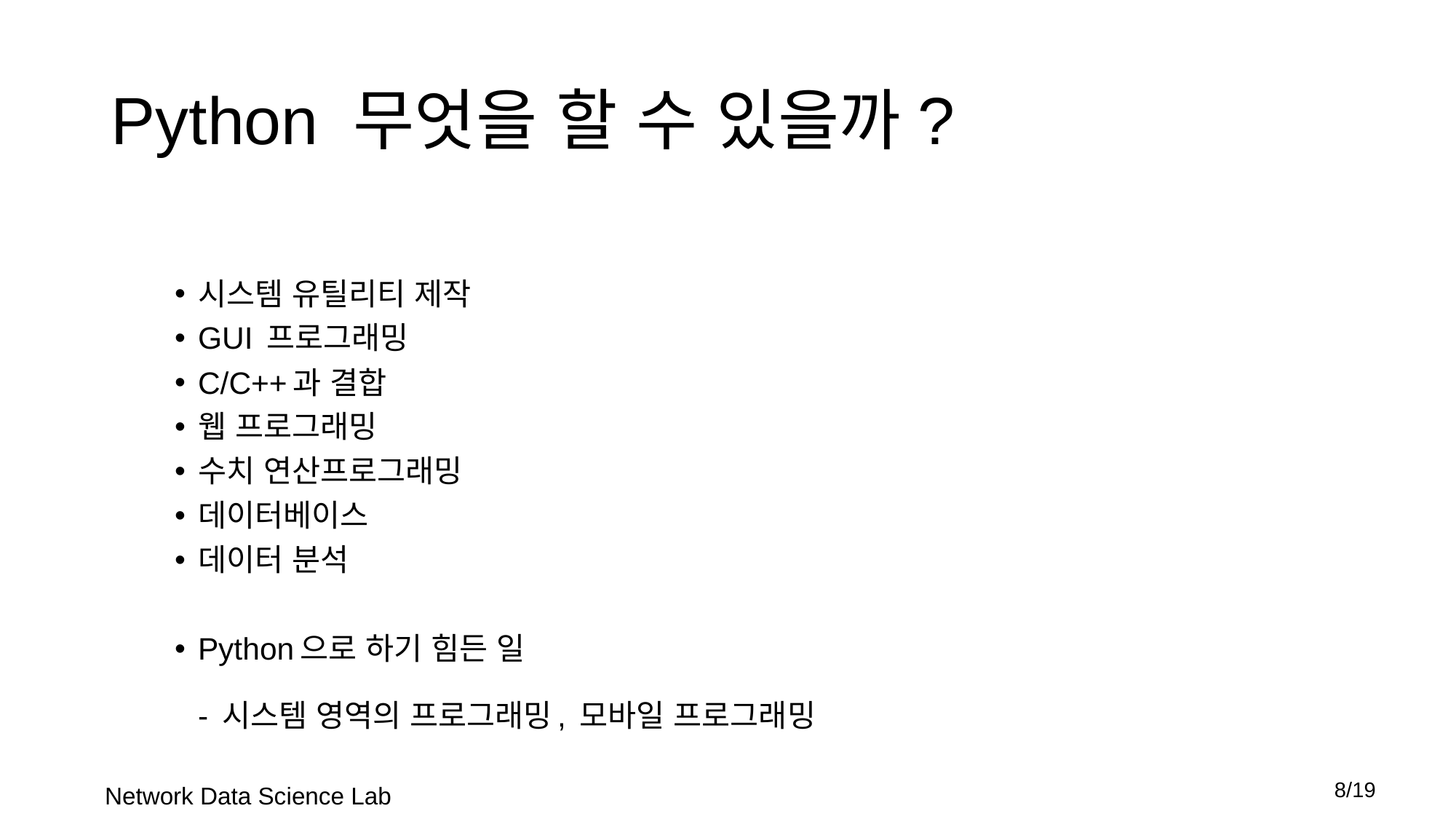

# Python 무엇을 할 수 있을까?
시스템 유틸리티 제작
GUI 프로그래밍
C/C++과 결합
웹 프로그래밍
수치 연산프로그래밍
데이터베이스
데이터 분석

Python으로 하기 힘든 일
- 시스템 영역의 프로그래밍, 모바일 프로그래밍

8/19